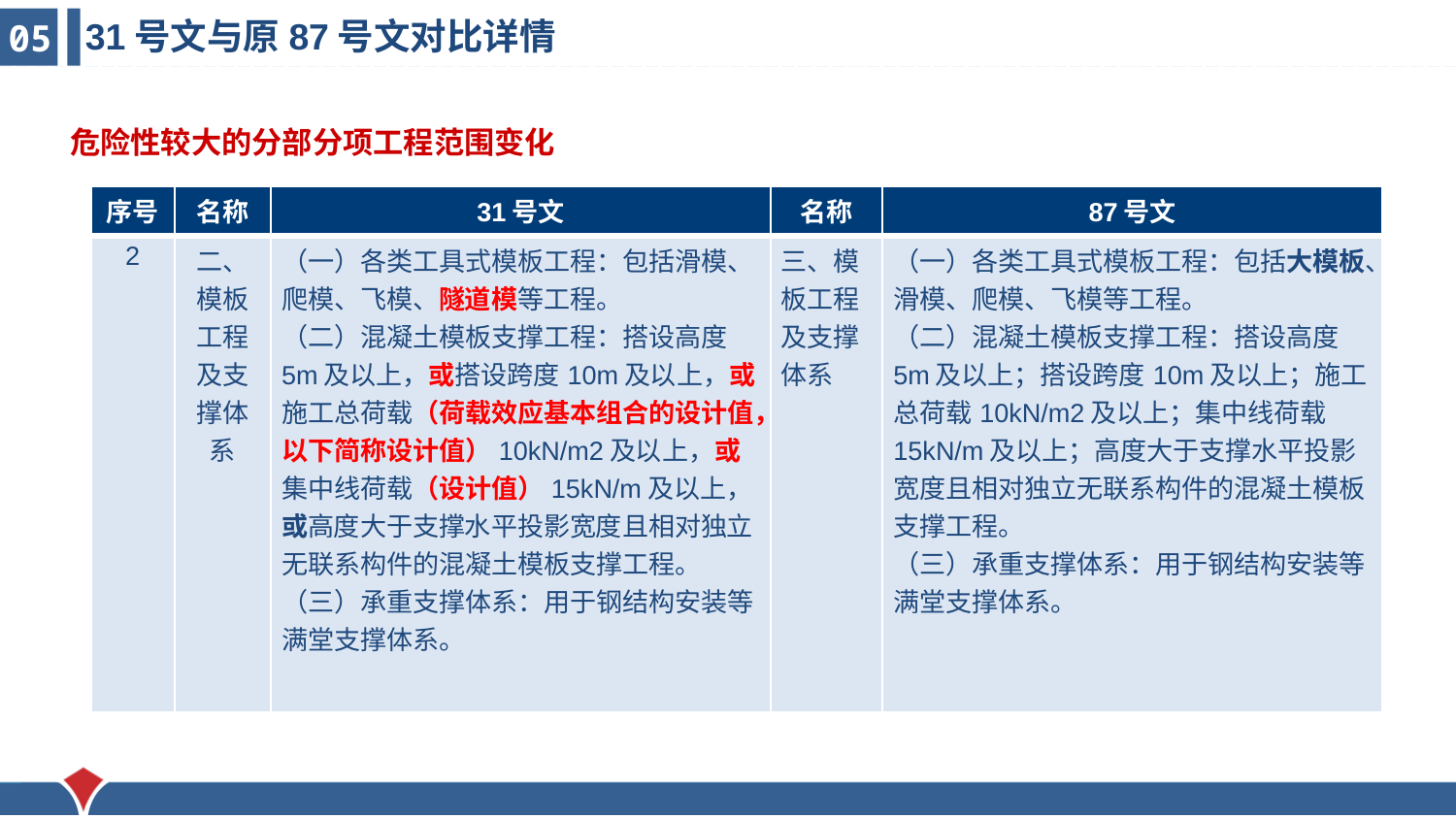

31号文与原87号文对比详情
05
危险性较大的分部分项工程范围变化
| 序号 | 名称 | 31号文 | 名称 | 87号文 |
| --- | --- | --- | --- | --- |
| 2 | 二、模板工程及支撑体系 | （一）各类工具式模板工程：包括滑模、爬模、飞模、隧道模等工程。 （二）混凝土模板支撑工程：搭设高度5m及以上，或搭设跨度10m及以上，或施工总荷载（荷载效应基本组合的设计值，以下简称设计值）10kN/m2及以上，或集中线荷载（设计值）15kN/m及以上，或高度大于支撑水平投影宽度且相对独立无联系构件的混凝土模板支撑工程。 （三）承重支撑体系：用于钢结构安装等满堂支撑体系。 | 三、模板工程及支撑体系 | （一）各类工具式模板工程：包括大模板、滑模、爬模、飞模等工程。 （二）混凝土模板支撑工程：搭设高度5m及以上；搭设跨度10m及以上；施工总荷载10kN/m2及以上；集中线荷载15kN/m及以上；高度大于支撑水平投影宽度且相对独立无联系构件的混凝土模板支撑工程。 （三）承重支撑体系：用于钢结构安装等满堂支撑体系。 |